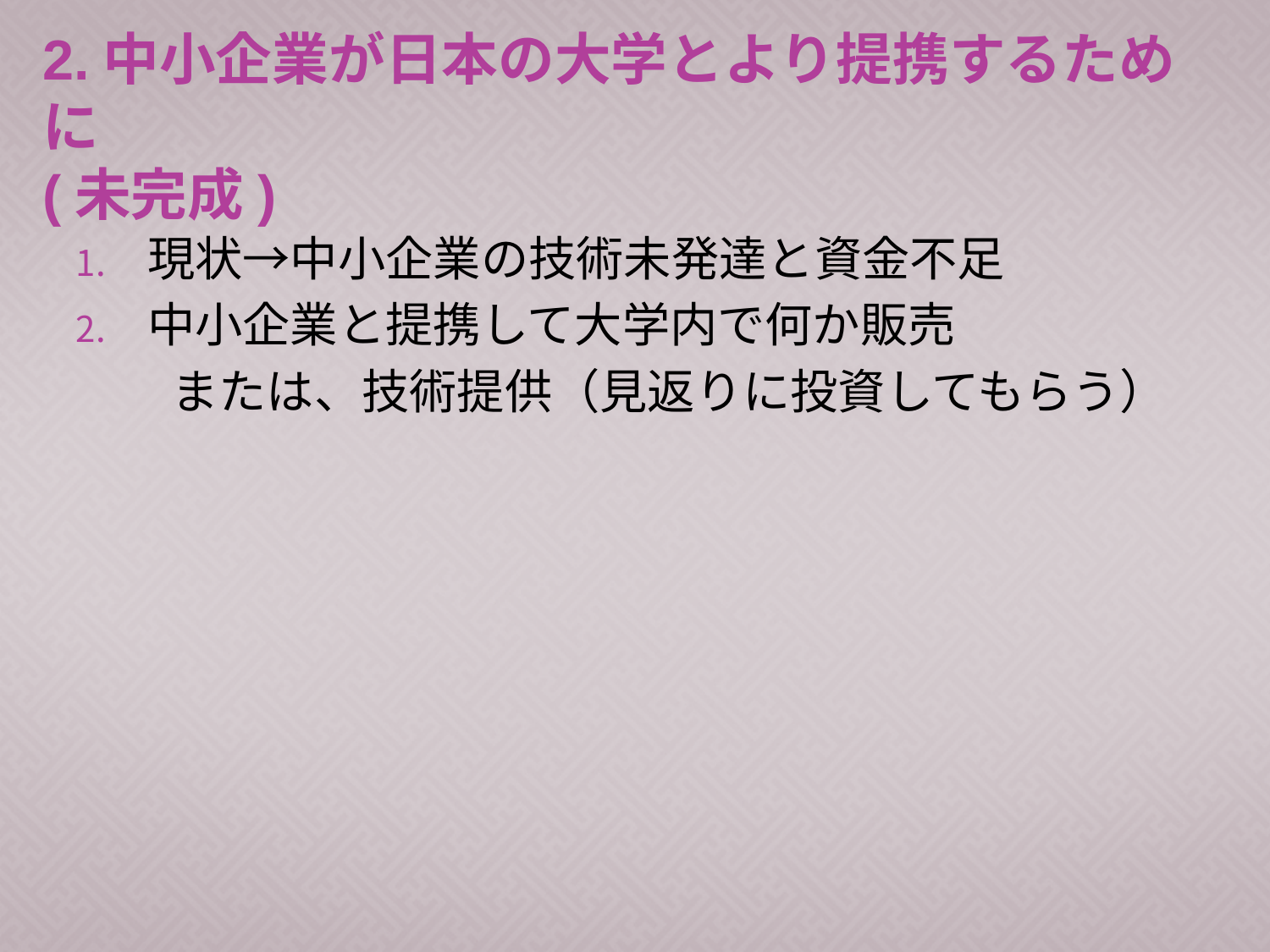

# 2.中小企業が日本の大学とより提携するために (未完成)
現状→中小企業の技術未発達と資金不足
中小企業と提携して大学内で何か販売
　　または、技術提供（見返りに投資してもらう）